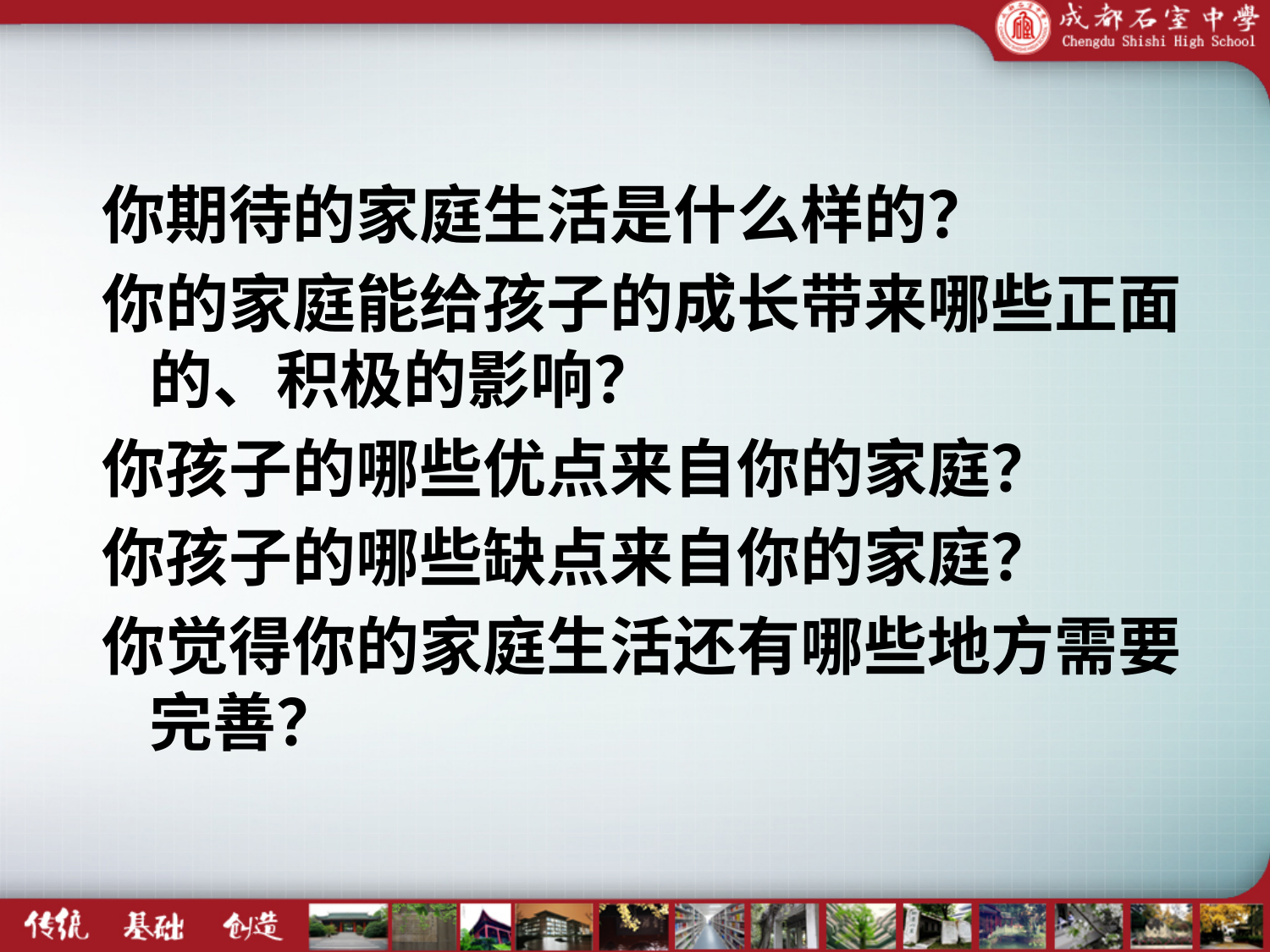

你期待的家庭生活是什么样的？
你的家庭能给孩子的成长带来哪些正面的、积极的影响？
你孩子的哪些优点来自你的家庭？
你孩子的哪些缺点来自你的家庭？
你觉得你的家庭生活还有哪些地方需要完善？